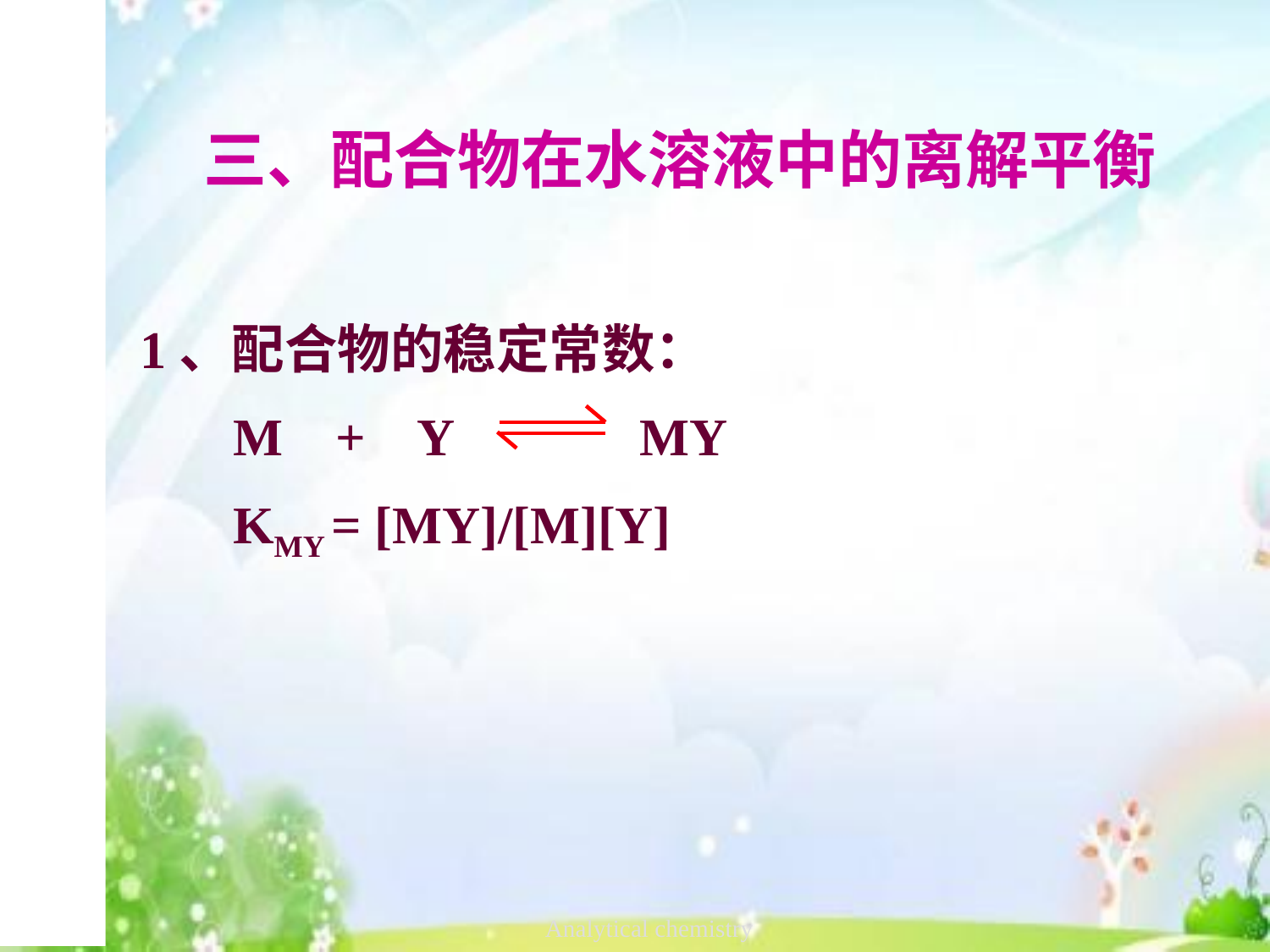

# 三、配合物在水溶液中的离解平衡
1、配合物的稳定常数：
       M    +    Y              MY
       KMY = [MY]/[M][Y]

Analytical chemistry
7